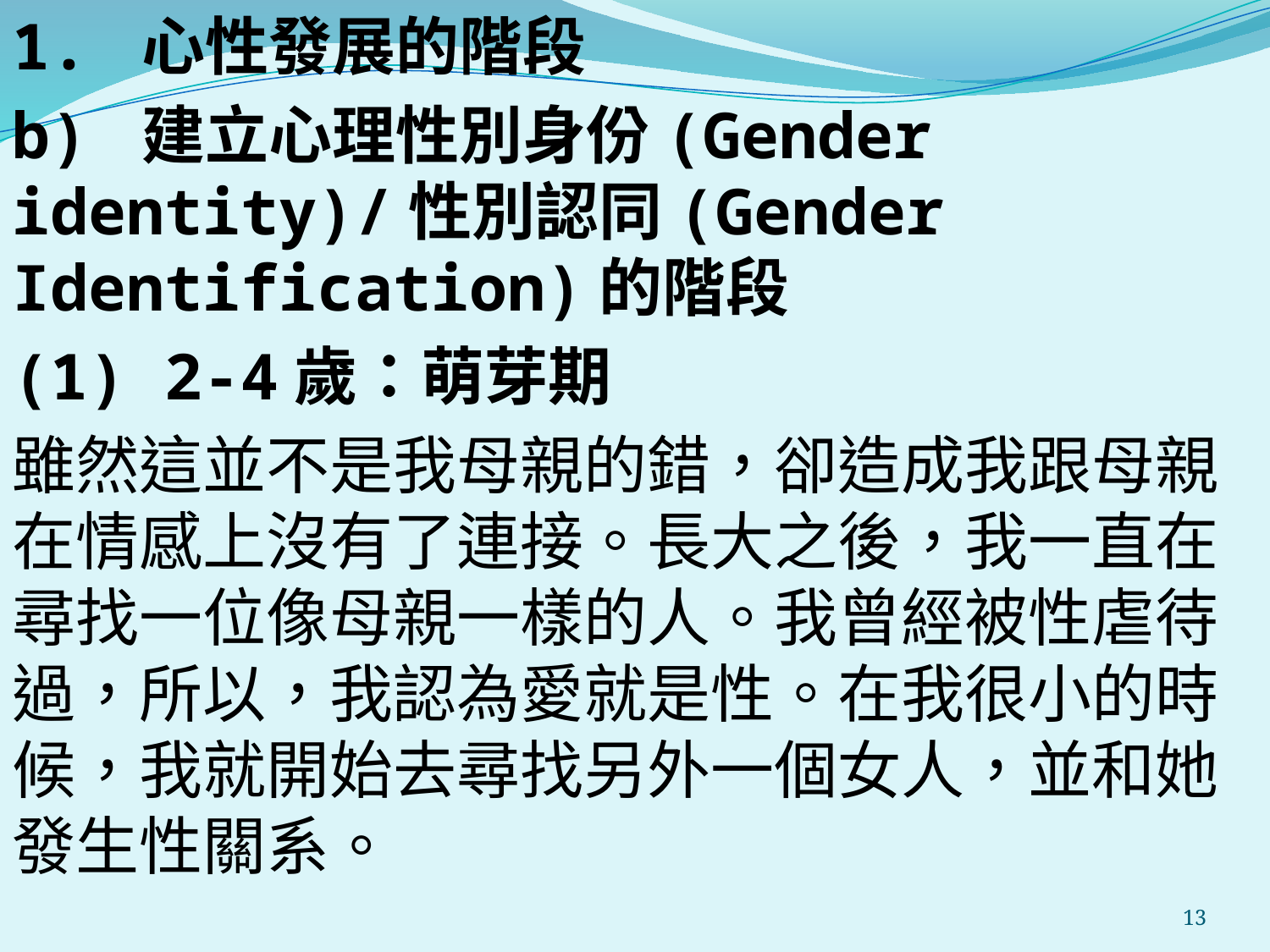

1. 心性發展的階段
b) 建立心理性別身份(Gender identity)/性別認同(Gender Identification)的階段
(1) 2-4歲：萌芽期
雖然這並不是我母親的錯，卻造成我跟母親在情感上沒有了連接。長大之後，我一直在尋找一位像母親一樣的人。我曾經被性虐待過，所以，我認為愛就是性。在我很小的時候，我就開始去尋找另外一個女人，並和她發生性關系。
#

13